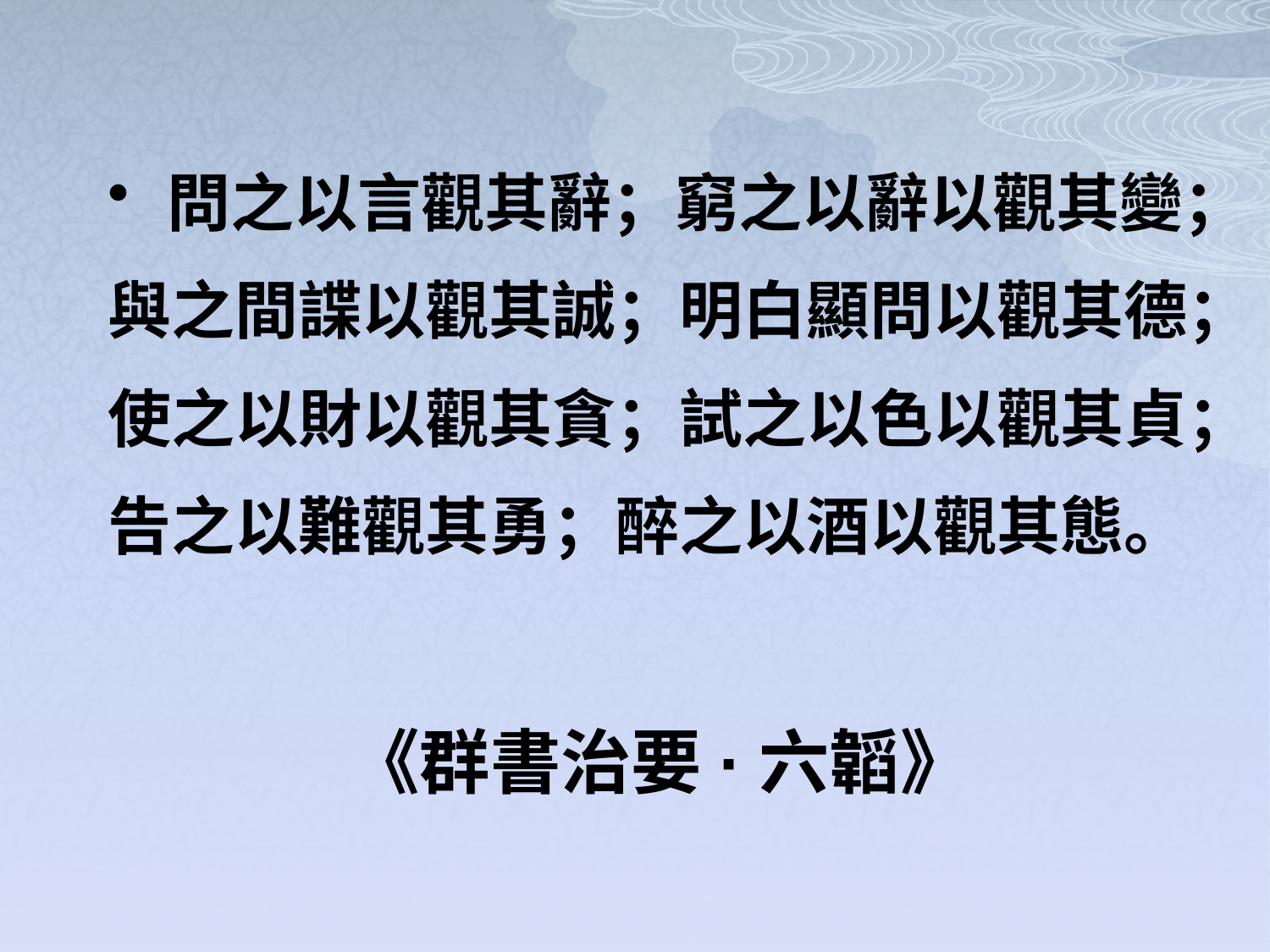

問之以言觀其辭；窮之以辭以觀其變；
與之間諜以觀其誠；明白顯問以觀其德；
使之以財以觀其貪；試之以色以觀其貞；
告之以難觀其勇；醉之以酒以觀其態。

              《群書治要·六韜》